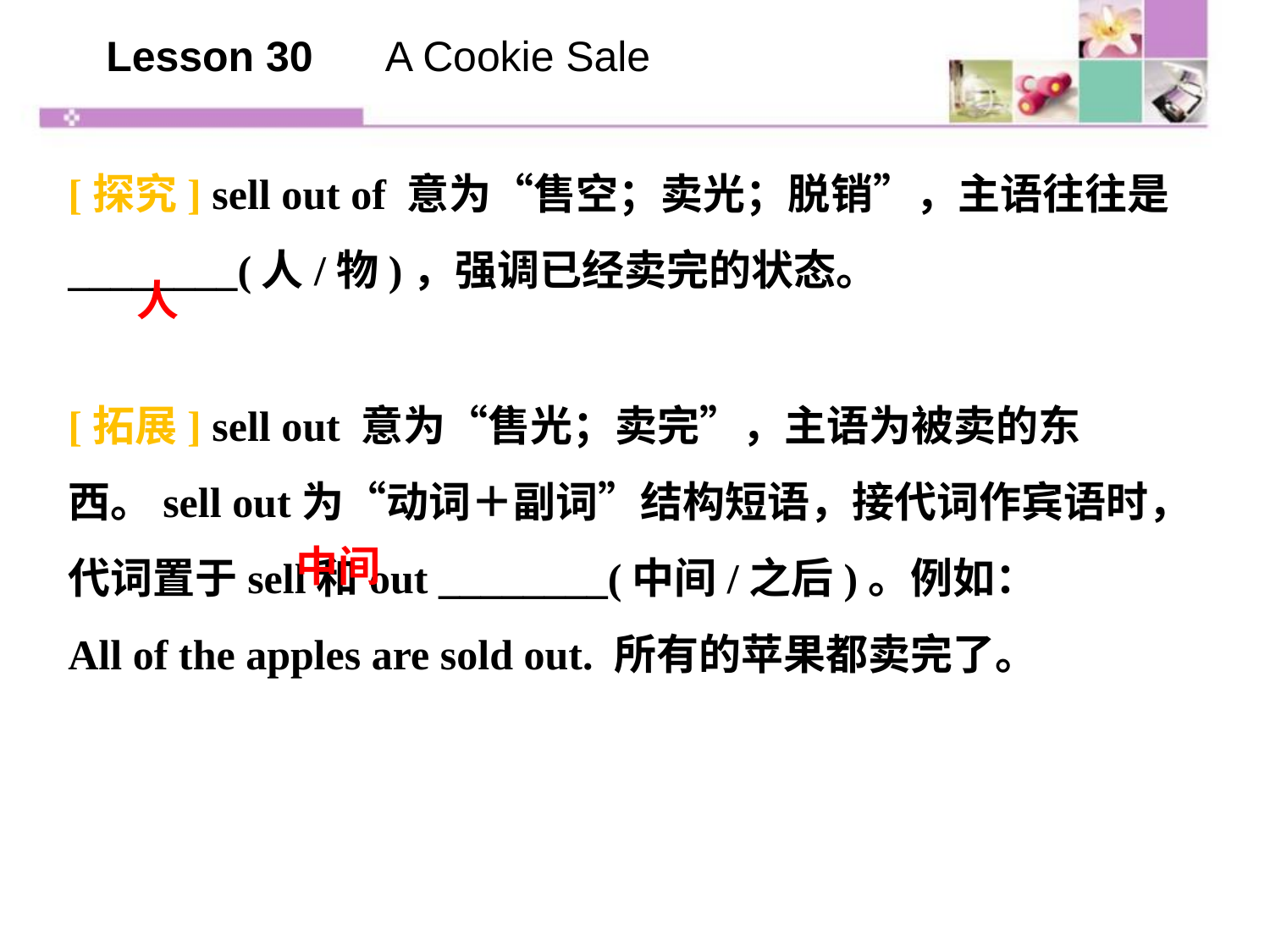

Lesson 30　 A Cookie Sale
[探究] sell out of 意为“售空；卖光；脱销”，主语往往是________(人/物)，强调已经卖完的状态。
人

[拓展] sell out 意为“售光；卖完”，主语为被卖的东西。sell out为“动词＋副词”结构短语，接代词作宾语时，代词置于sell和out ________(中间/之后)。例如：
All of the apples are sold out. 所有的苹果都卖完了。
 中间